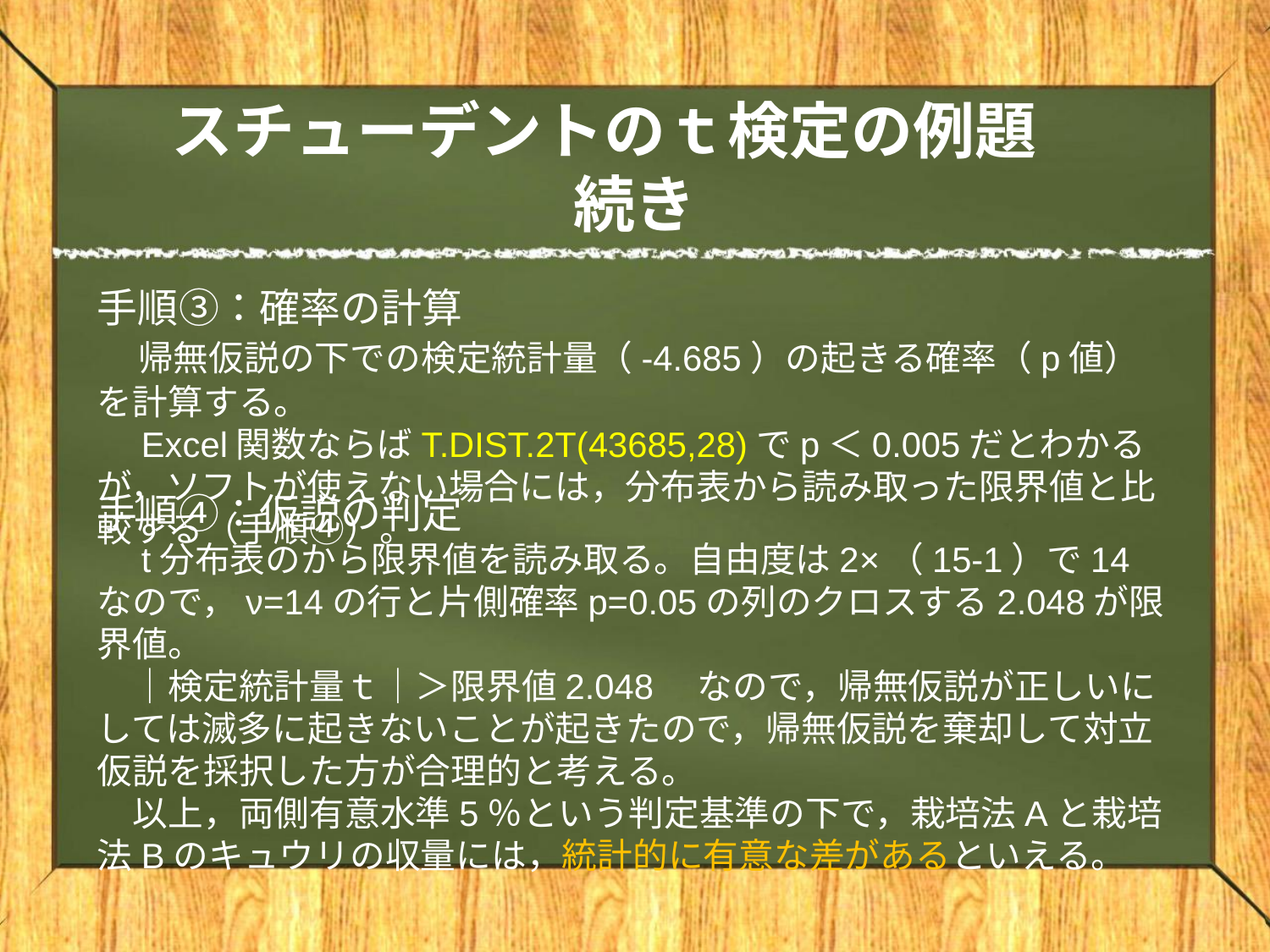

# スチューデントのｔ検定の例題　続き
手順③：確率の計算
　帰無仮説の下での検定統計量（-4.685）の起きる確率（p値）を計算する。
　Excel関数ならばT.DIST.2T(43685,28)でp＜0.005だとわかるが，ソフトが使えない場合には，分布表から読み取った限界値と比較する（手順④）。
手順④：仮説の判定
　t分布表のから限界値を読み取る。自由度は2×（15-1）で14なので，ν=14の行と片側確率p=0.05の列のクロスする2.048が限界値。
　｜検定統計量ｔ｜＞限界値2.048　なので，帰無仮説が正しいにしては滅多に起きないことが起きたので，帰無仮説を棄却して対立仮説を採択した方が合理的と考える。
　以上，両側有意水準5％という判定基準の下で，栽培法Aと栽培法Bのキュウリの収量には，統計的に有意な差があるといえる。